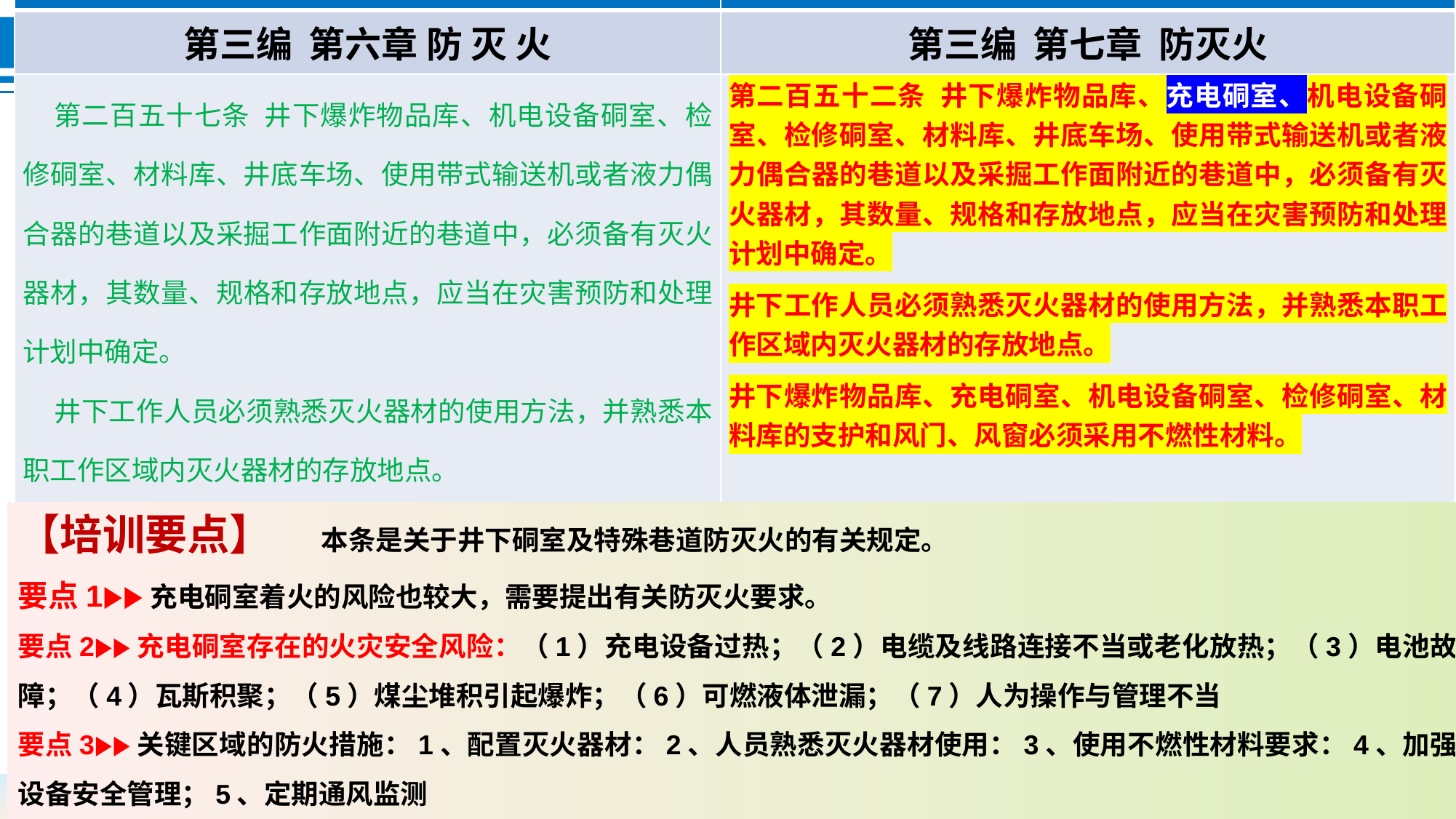

| 《煤矿安全规程》（2022版） | 《煤矿安全规程》（2025版） |
| --- | --- |
| 第三编 第六章 防 灭 火 | 第三编 第七章 防灭火 |
| 第二百五十七条 井下爆炸物品库、机电设备硐室、检修硐室、材料库、井底车场、使用带式输送机或者液力偶合器的巷道以及采掘工作面附近的巷道中，必须备有灭火器材，其数量、规格和存放地点，应当在灾害预防和处理计划中确定。 井下工作人员必须熟悉灭火器材的使用方法，并熟悉本职工作区域内灭火器材的存放地点。 井下爆炸物品库、机电设备硐室、检修硐室、材料库的支护和风门、风窗必须采用不燃性材料。 | 第二百五十二条 井下爆炸物品库、充电硐室、机电设备硐室、检修硐室、材料库、井底车场、使用带式输送机或者液力偶合器的巷道以及采掘工作面附近的巷道中，必须备有灭火器材，其数量、规格和存放地点，应当在灾害预防和处理计划中确定。 井下工作人员必须熟悉灭火器材的使用方法，并熟悉本职工作区域内灭火器材的存放地点。 井下爆炸物品库、充电硐室、机电设备硐室、检修硐室、材料库的支护和风门、风窗必须采用不燃性材料。 |
【培训要点】      本条是关于井下硐室及特殊巷道防灭火的有关规定。
要点1▶▶充电硐室着火的风险也较大，需要提出有关防灭火要求。‌
要点2▶▶充电硐室存在的火灾安全风险：（1）‌充电设备过热；（2）‌电缆及线路连接不当或老化放热；（3）电池故障‌；（4）瓦斯积聚；（5）煤尘堆积引起爆炸；（6）可燃液体泄漏；（7）人为操作与管理不当
要点3▶▶关键区域的防火措施：1、配置灭火器材：2、人员熟悉灭火器材使用：3、使用不燃性材料要求：4、加强设备安全管理；5、定期通风监测